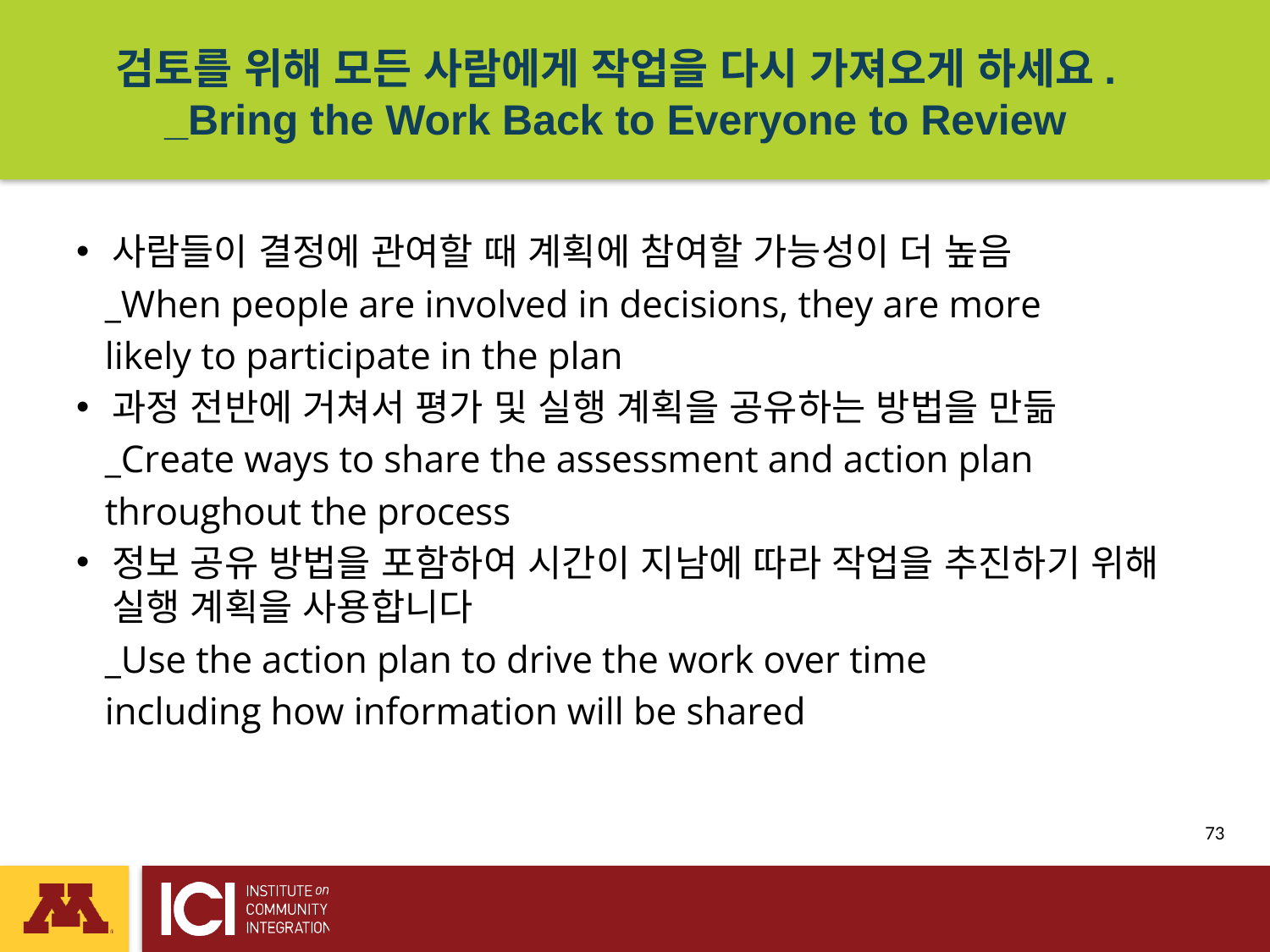

# 검토를 위해 모든 사람에게 작업을 다시 가져오게 하세요. _Bring the Work Back to Everyone to Review
사람들이 결정에 관여할 때 계획에 참여할 가능성이 더 높음
   _When people are involved in decisions, they are more
   likely to participate in the plan
과정 전반에 거쳐서 평가 및 실행 계획을 공유하는 방법을 만듦
   _Create ways to share the assessment and action plan
   throughout the process
정보 공유 방법을 포함하여 시간이 지남에 따라 작업을 추진하기 위해 실행 계획을 사용합니다
   _Use the action plan to drive the work over time
   including how information will be shared
                                                                                                                                                                                                                                                                     73